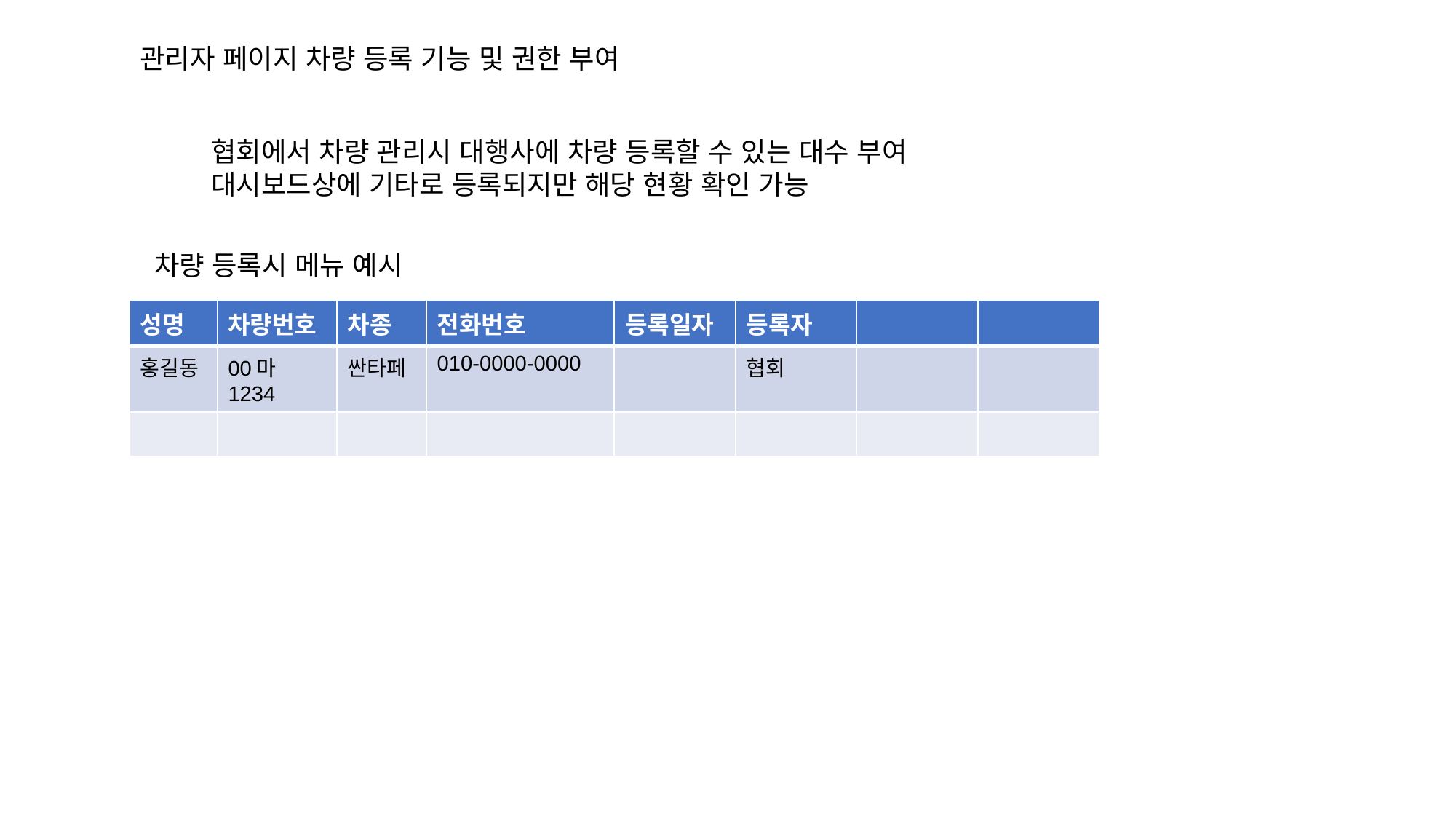

관리자 페이지 차량 등록 기능 및 권한 부여
협회에서 차량 관리시 대행사에 차량 등록할 수 있는 대수 부여
대시보드상에 기타로 등록되지만 해당 현황 확인 가능
차량 등록시 메뉴 예시
| 성명 | 차량번호 | 차종 | 전화번호 | 등록일자 | 등록자 |  |  |
| --- | --- | --- | --- | --- | --- | --- | --- |
| 홍길동 | 00마1234 | 싼타페 | 010-0000-0000 |  | 협회 |  |  |
|  |  |  |  |  |  |  |  |